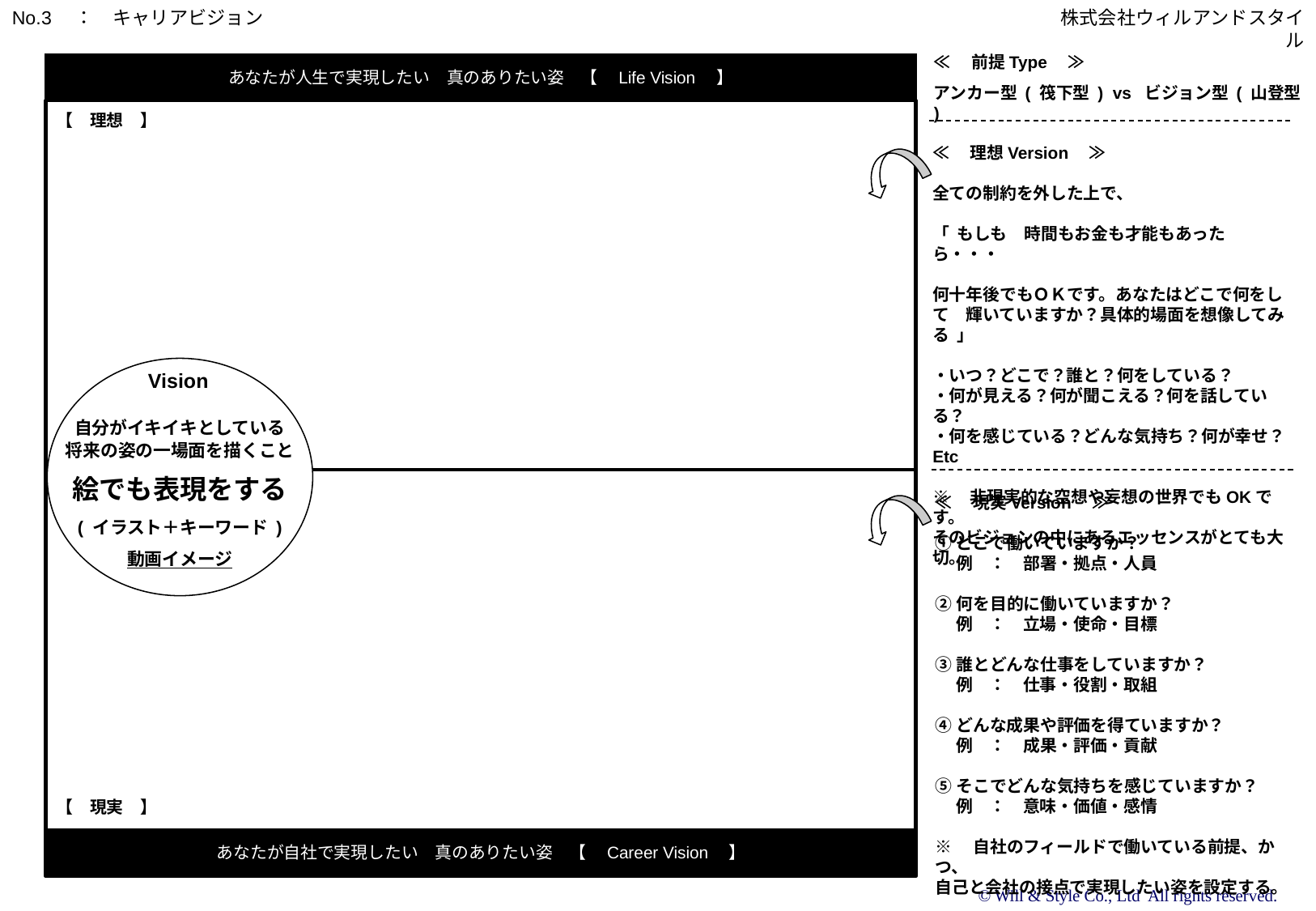

No.3　：　キャリアビジョン
株式会社ウィルアンドスタイル
≪　前提Type　≫
アンカー型 ( 筏下型 )  vs  ビジョン型 ( 山登型 )
あなたが人生で実現したい　真のありたい姿　【　Life Vision　】

【　理想　】
≪　理想Version　≫

全ての制約を外した上で、

「  もしも　時間もお金も才能もあったら・・・

何十年後でもＯＫです。あなたはどこで何をして　輝いていますか？具体的場面を想像してみる  」

・いつ？どこで？誰と？何をしている？
・何が見える？何が聞こえる？何を話している？
・何を感じている？どんな気持ち？何が幸せ？Etc

※　非現実的な空想や妄想の世界でもOKです。
そのビジョンの中にあるエッセンスがとても大切。

自分がイキイキとしている
将来の姿の一場面を描くこと
絵でも表現をする
( イラスト＋キーワード )
動画イメージ
Vision

≪　現実Version　≫

①どこで働いていますか？
　 例　：　部署・拠点・人員

②何を目的に働いていますか？
　 例　：　立場・使命・目標

③誰とどんな仕事をしていますか？
　 例　：　仕事・役割・取組

④どんな成果や評価を得ていますか？
　 例　：　成果・評価・貢献

⑤そこでどんな気持ちを感じていますか？
　 例　：　意味・価値・感情

※　自社のフィールドで働いている前提、かつ、
自己と会社の接点で実現したい姿を設定する。
【　現実　】
あなたが自社で実現したい　真のありたい姿　【　Career Vision　】